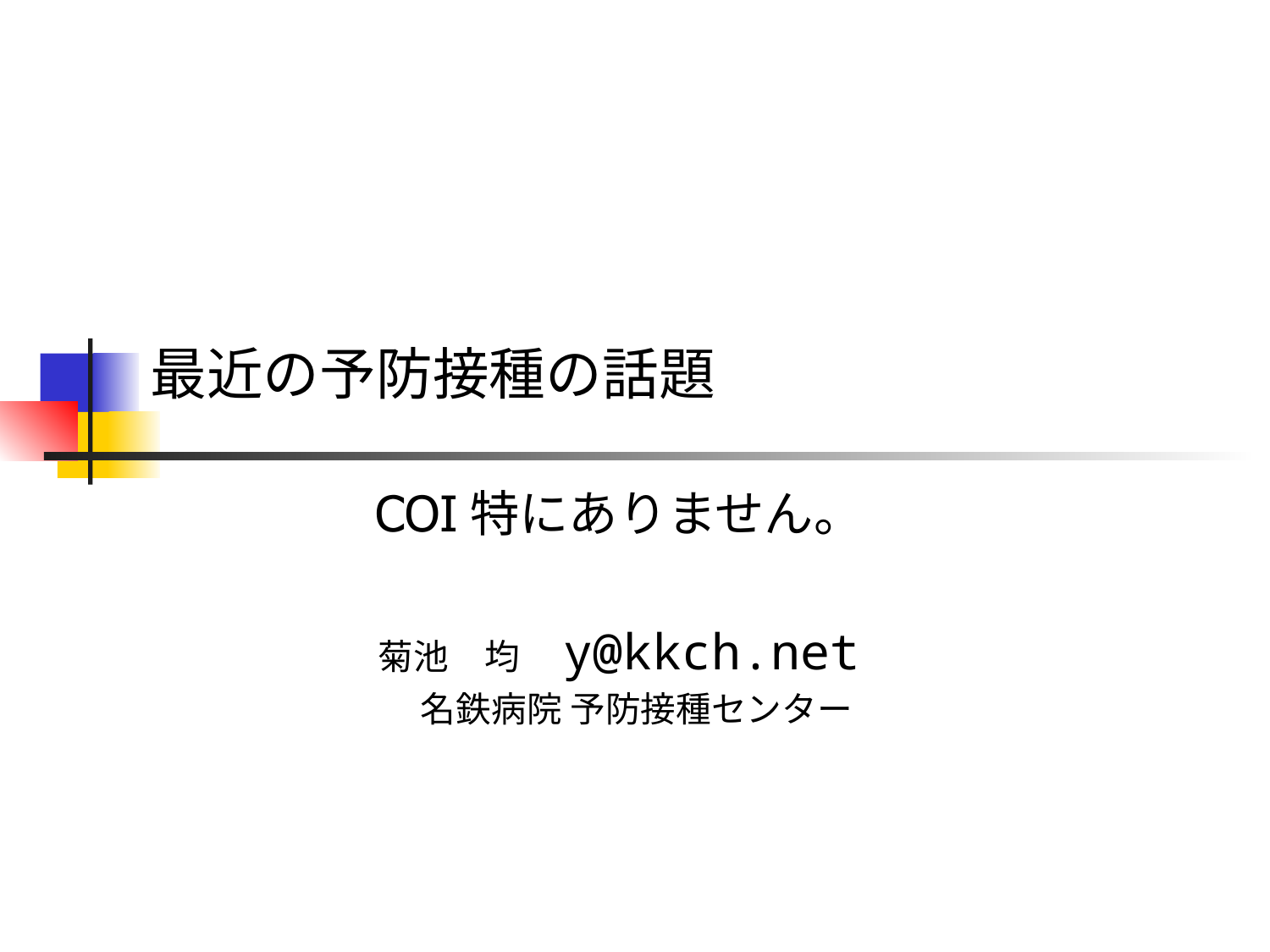

# 最近の予防接種の話題
COI特にありません。

菊池　均　y@kkch.net
　名鉄病院 予防接種センター